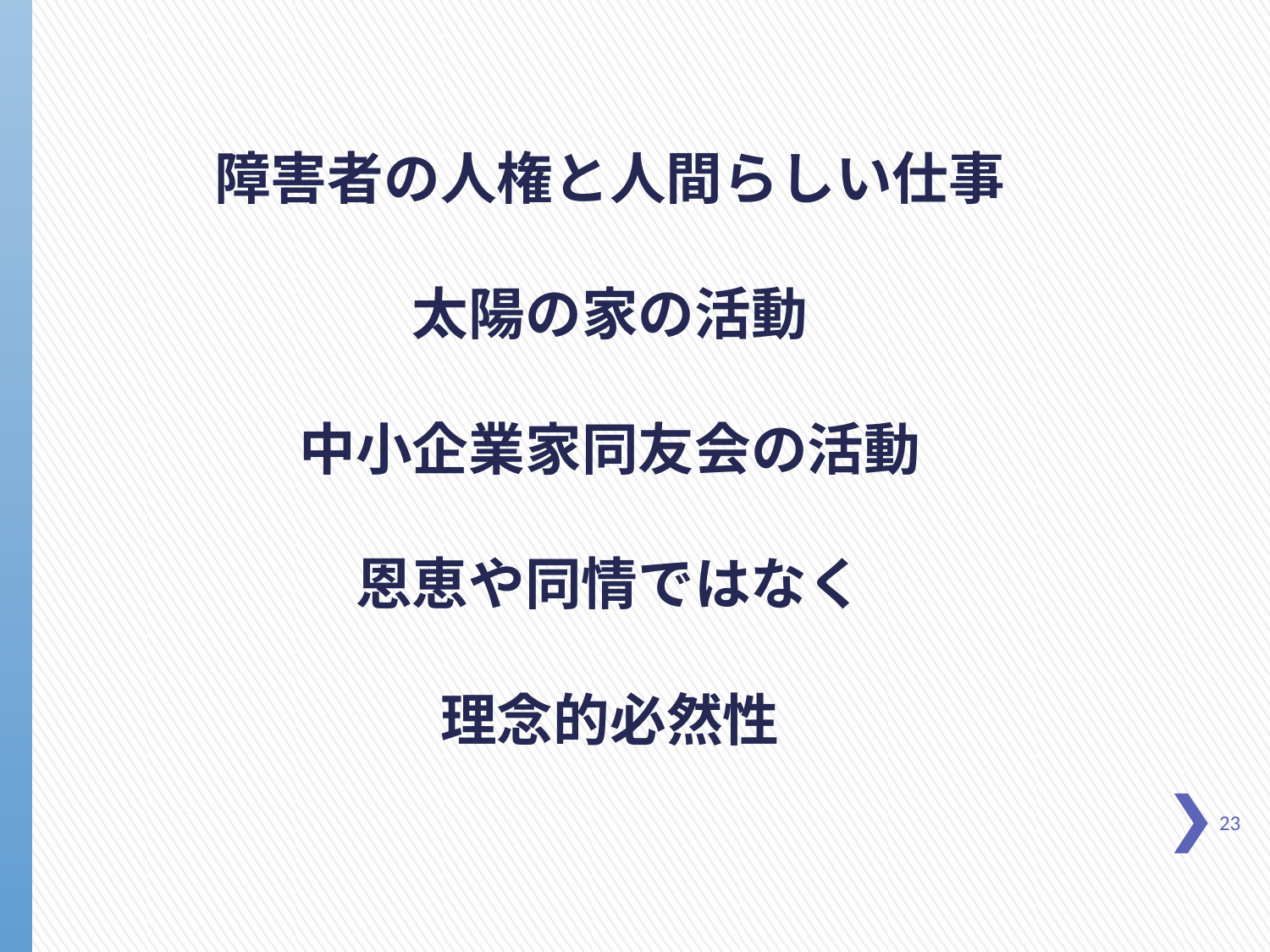

障害者の人権と人間らしい仕事

太陽の家の活動

中小企業家同友会の活動

恩恵や同情ではなく

理念的必然性

23